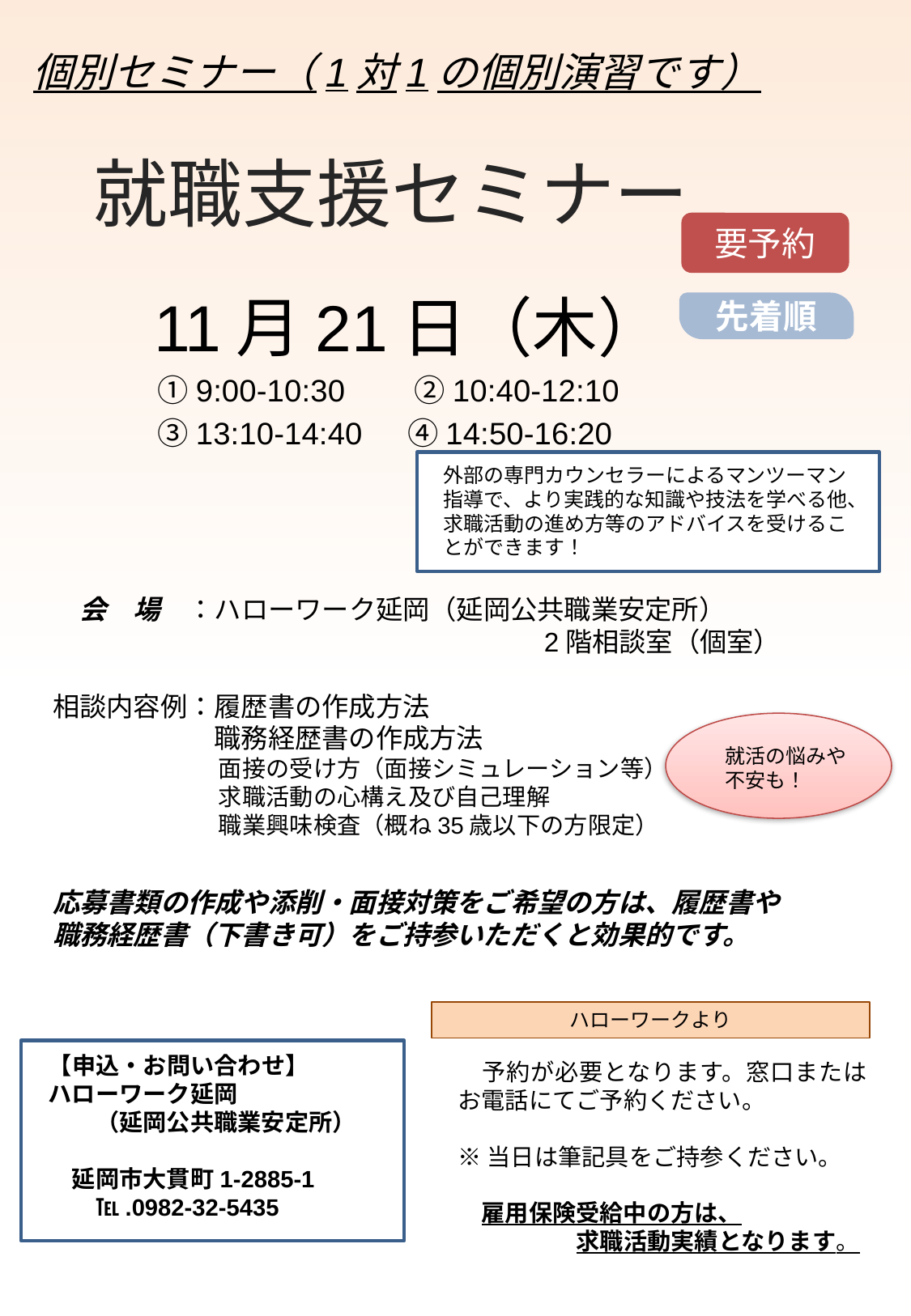

個別セミナー（1対1の個別演習です）

    就職支援セミナー

　　11月21日（木）
　　　　①9:00-10:30　　②10:40-12:10
　　　　③13:10-14:40　 ④14:50-16:20
要予約
先着順

外部の専門カウンセラーによるマンツーマン指導で、より実践的な知識や技法を学べる他、求職活動の進め方等のアドバイスを受けることができます！
　会　場　：ハローワーク延岡（延岡公共職業安定所）
　　　　　　　　　　　　　　　　　　2階相談室（個室）

相談内容例：履歴書の作成方法
　　　　　　職務経歴書の作成方法
　　　　　　　面接の受け方（面接シミュレーション等）
　　　　　　　求職活動の心構え及び自己理解
　　　　　　　職業興味検査（概ね35歳以下の方限定）

応募書類の作成や添削・面接対策をご希望の方は、履歴書や
職務経歴書（下書き可）をご持参いただくと効果的です。

就活の悩みや
不安も！
ハローワークより
　予約が必要となります。窓口またはお電話にてご予約ください。

※当日は筆記具をご持参ください。

　雇用保険受給中の方は、
　　　　　求職活動実績となります。
# 【申込・お問い合わせ】 ハローワーク延岡 　　（延岡公共職業安定所） 　延岡市大貫町1-2885-1 　　℡.0982-32-5435